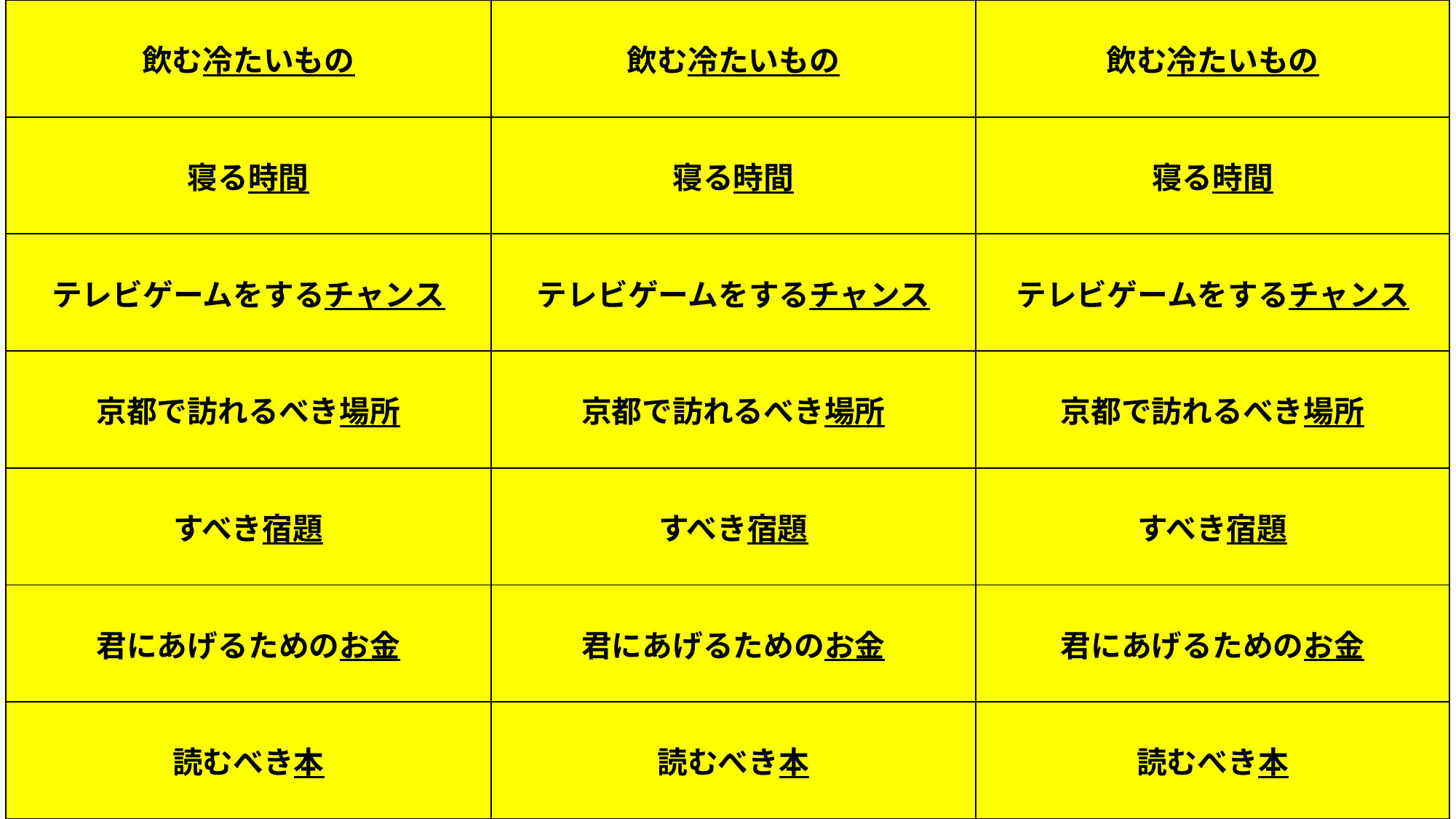

| 飲む冷たいもの | 飲む冷たいもの | 飲む冷たいもの |
| --- | --- | --- |
| 寝る時間 | 寝る時間 | 寝る時間 |
| テレビゲームをするチャンス | テレビゲームをするチャンス | テレビゲームをするチャンス |
| 京都で訪れるべき場所 | 京都で訪れるべき場所 | 京都で訪れるべき場所 |
| すべき宿題 | すべき宿題 | すべき宿題 |
| 君にあげるためのお金 | 君にあげるためのお金 | 君にあげるためのお金 |
| 読むべき本 | 読むべき本 | 読むべき本 |